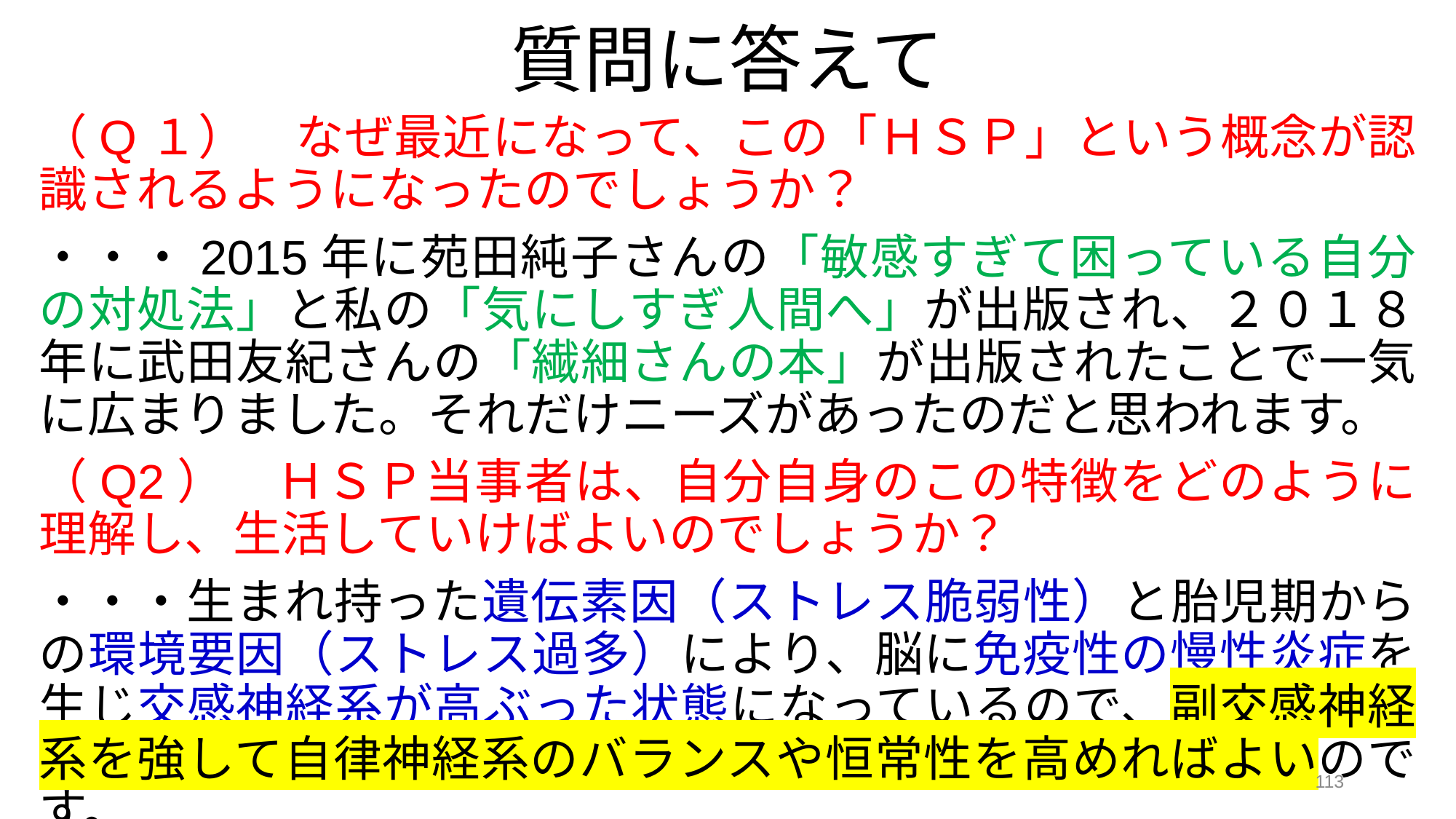

# 質問に答えて
（Q１）　なぜ最近になって、この「ＨＳＰ」という概念が認識されるようになったのでしょうか？
・・・2015年に苑田純子さんの「敏感すぎて困っている自分の対処法」と私の「気にしすぎ人間へ」が出版され、２０１８年に武田友紀さんの「繊細さんの本」が出版されたことで一気に広まりました。それだけニーズがあったのだと思われます。
（Q2）　ＨＳＰ当事者は、自分自身のこの特徴をどのように理解し、生活していけばよいのでしょうか？
・・・生まれ持った遺伝素因（ストレス脆弱性）と胎児期からの環境要因（ストレス過多）により、脳に免疫性の慢性炎症を生じ交感神経系が高ぶった状態になっているので、副交感神経系を強して自律神経系のバランスや恒常性を高めればよいのです。
113